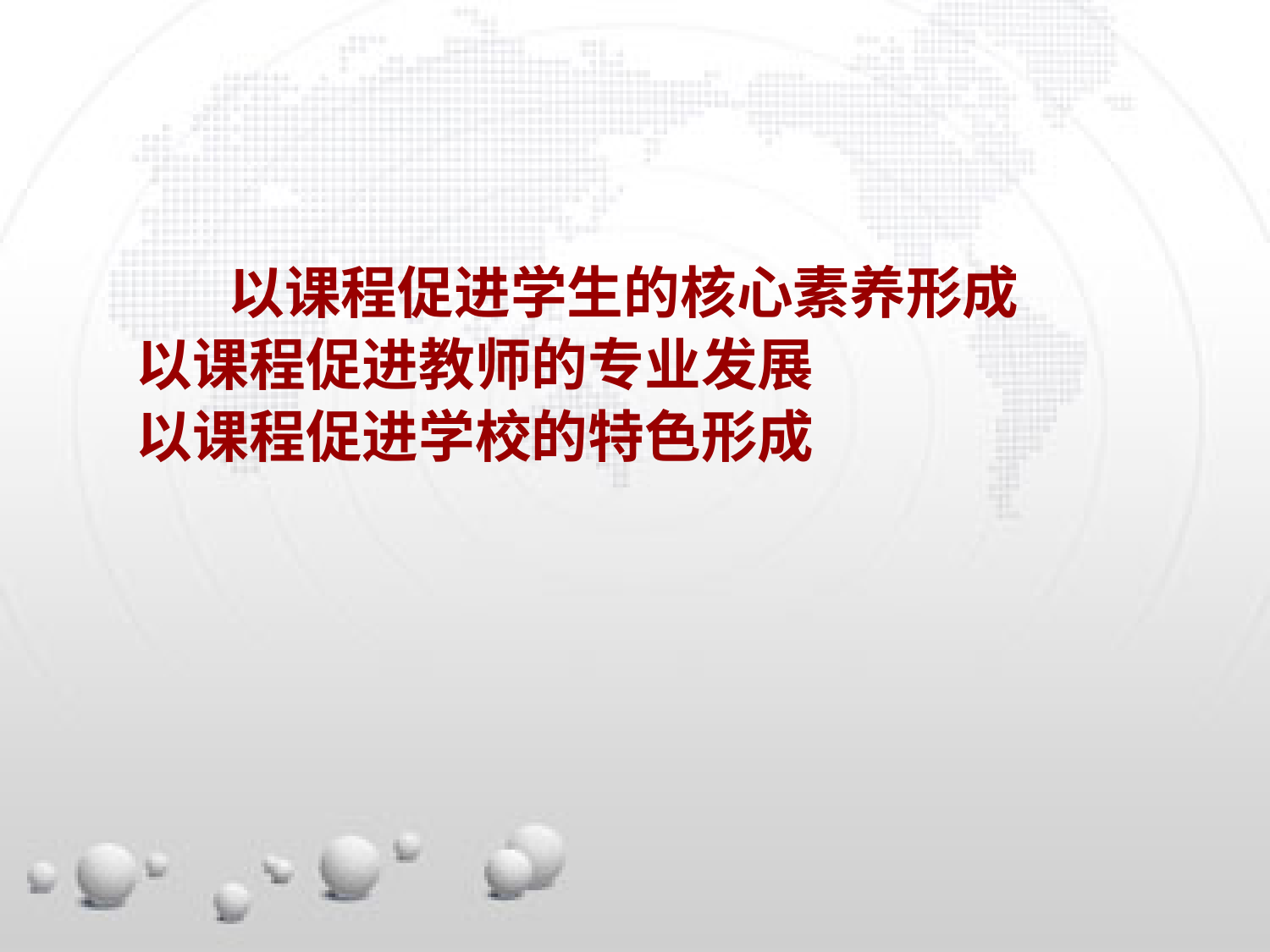

以课程促进学生的核心素养形成
       以课程促进教师的专业发展
       以课程促进学校的特色形成